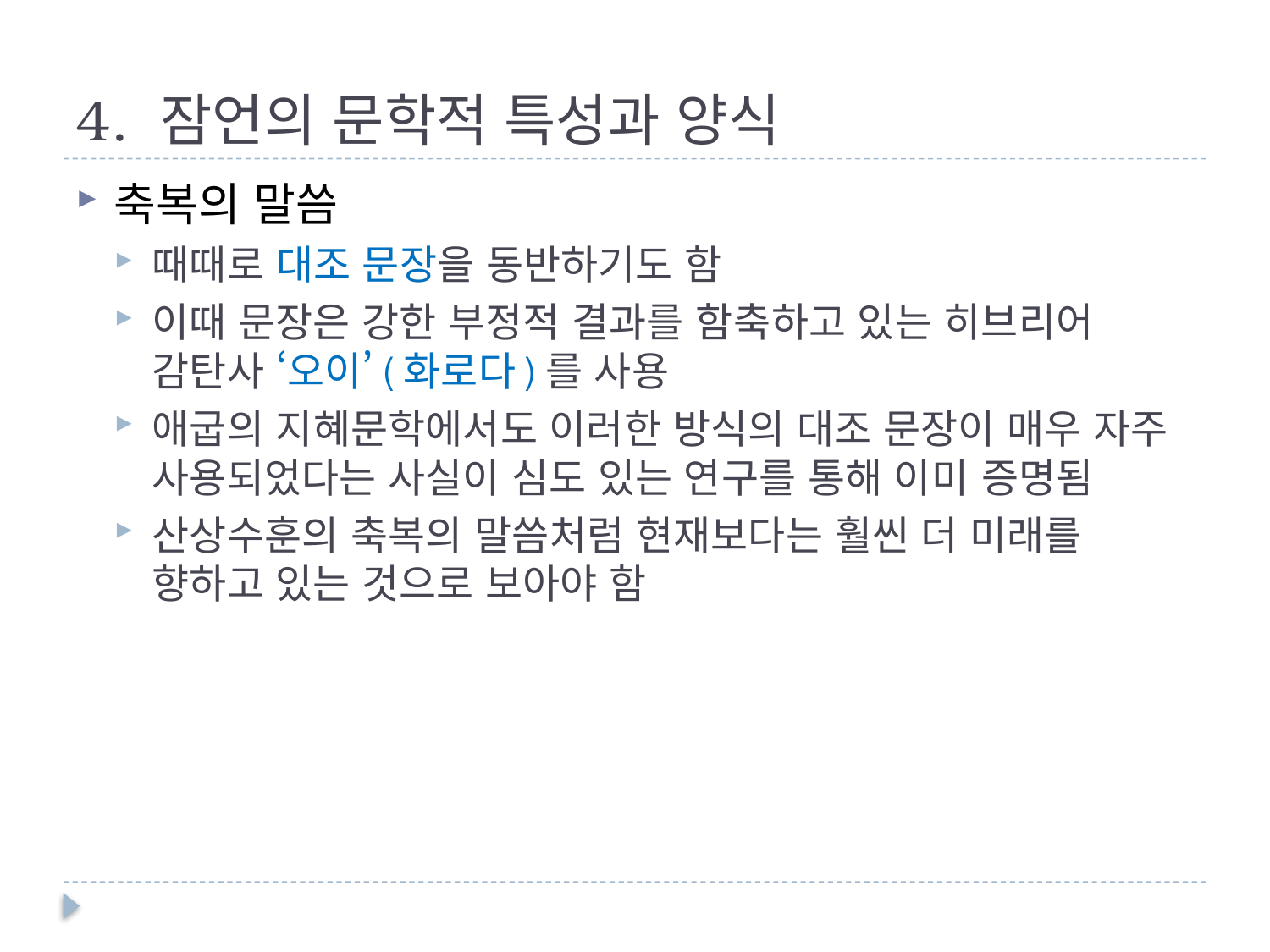

# 4. 잠언의 문학적 특성과 양식
축복의 말씀
때때로 대조 문장을 동반하기도 함
이때 문장은 강한 부정적 결과를 함축하고 있는 히브리어 감탄사 ‘오이’(화로다)를 사용
애굽의 지혜문학에서도 이러한 방식의 대조 문장이 매우 자주 사용되었다는 사실이 심도 있는 연구를 통해 이미 증명됨
산상수훈의 축복의 말씀처럼 현재보다는 훨씬 더 미래를 향하고 있는 것으로 보아야 함